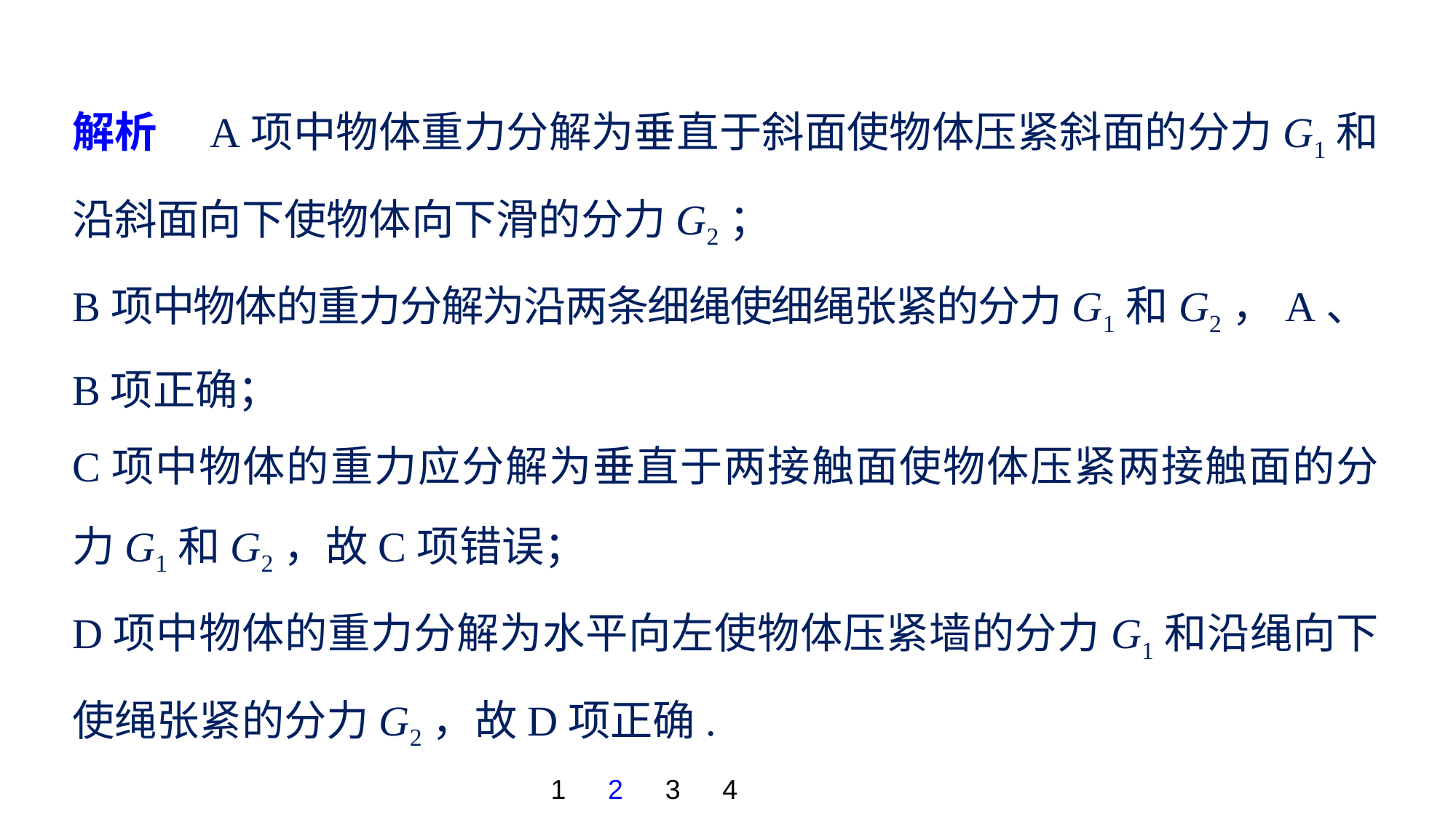

解析　A项中物体重力分解为垂直于斜面使物体压紧斜面的分力G1和沿斜面向下使物体向下滑的分力G2；
B项中物体的重力分解为沿两条细绳使细绳张紧的分力G1和G2，A、B项正确；
C项中物体的重力应分解为垂直于两接触面使物体压紧两接触面的分力G1和G2，故C项错误；
D项中物体的重力分解为水平向左使物体压紧墙的分力G1和沿绳向下使绳张紧的分力G2，故D项正确.
1
2
3
4